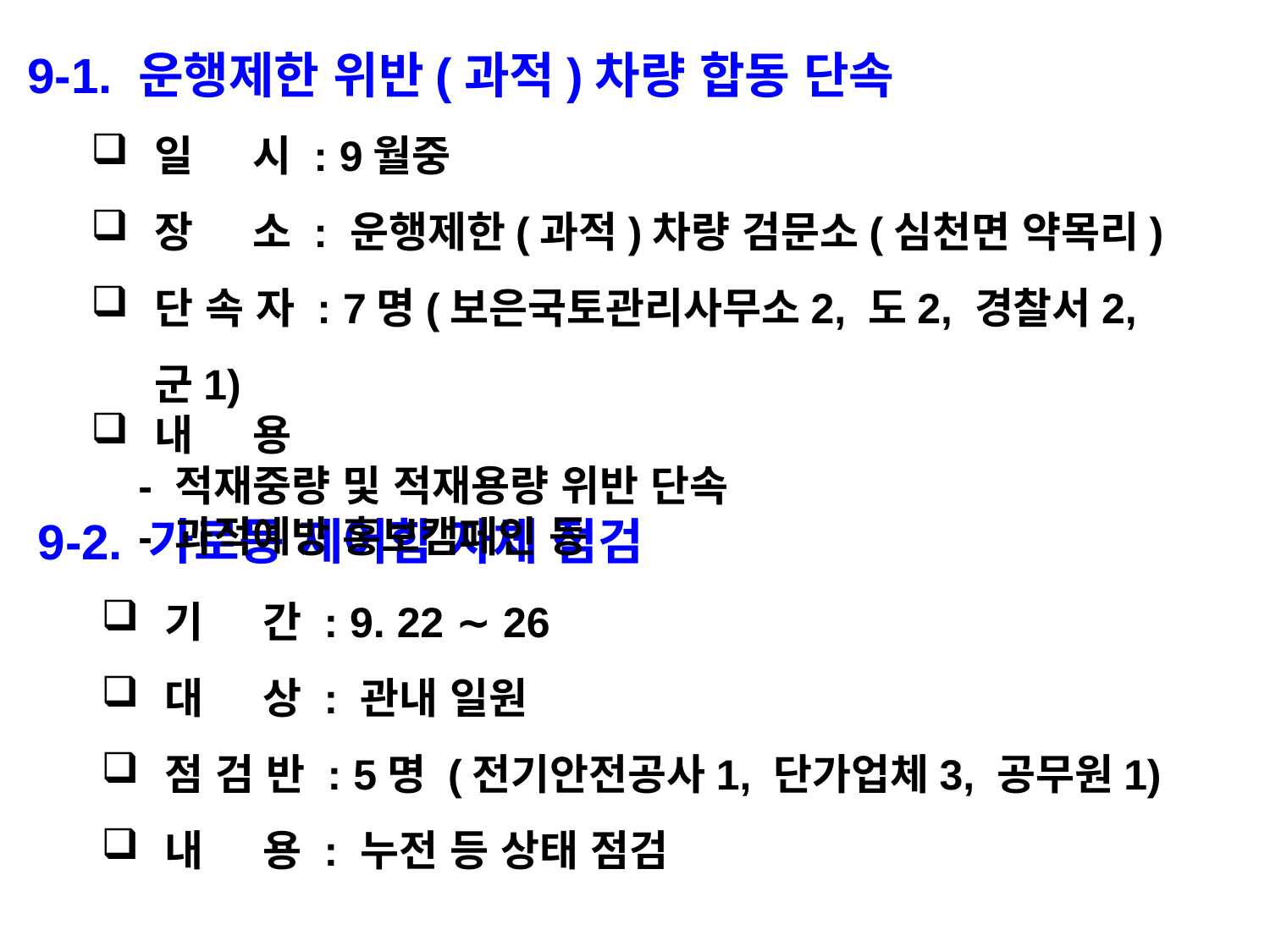

9-1. 운행제한 위반(과적)차량 합동 단속
일     시 : 9월중
장     소 : 운행제한(과적)차량 검문소(심천면 약목리)
단 속 자 : 7명(보은국토관리사무소2, 도2, 경찰서2, 군1)
내     용
    - 적재중량 및 적재용량 위반 단속
    - 과적예방 홍보캠페인 등

9-2. 가로등 제어함 자체 점검
기     간 : 9. 22 ∼ 26
대     상 : 관내 일원
점 검 반 : 5명 (전기안전공사1, 단가업체3, 공무원1)
내     용 : 누전 등 상태 점검